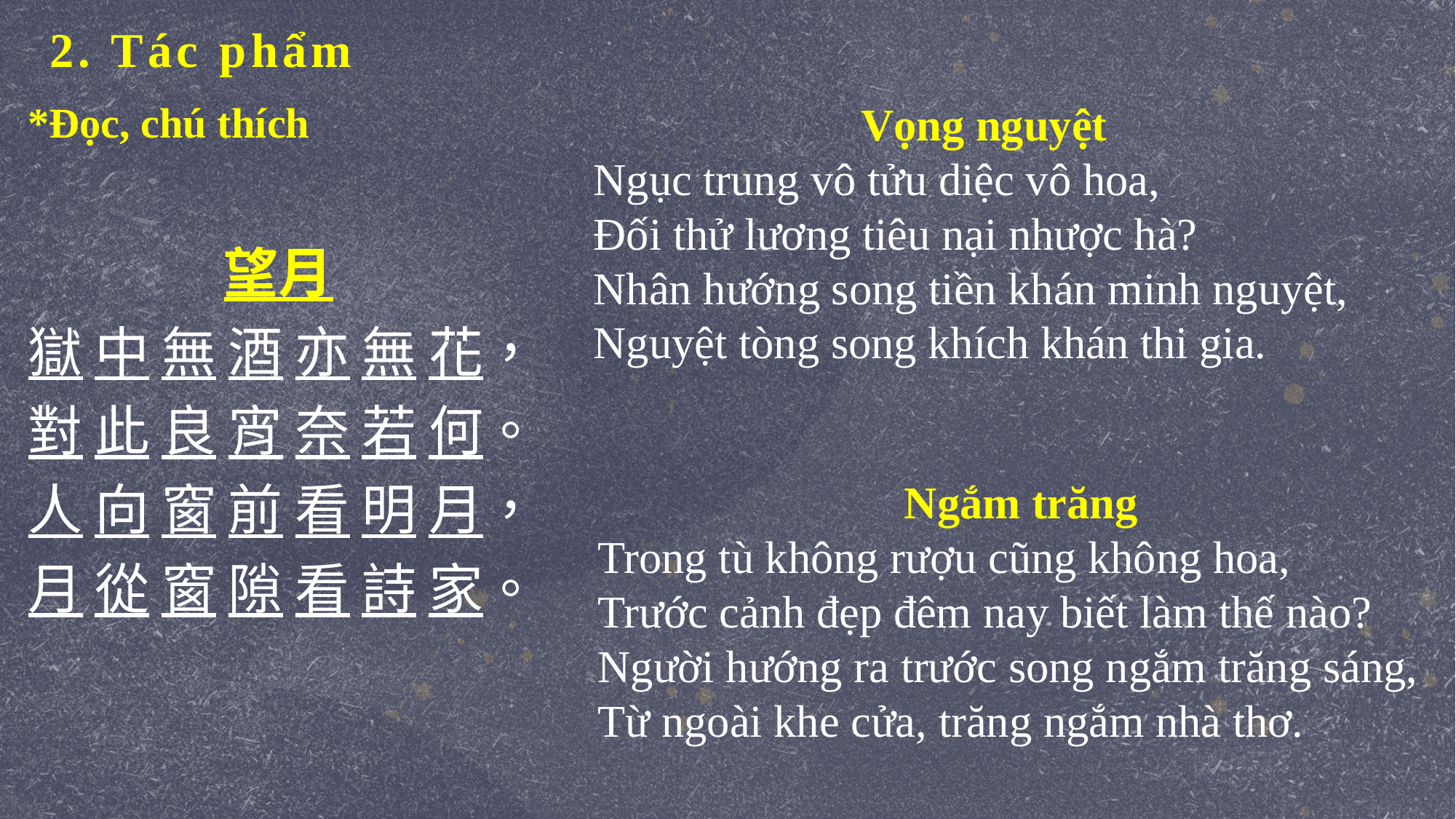

2. Tác phẩm
*Đọc, chú thích
Vọng nguyệt
Ngục trung vô tửu diệc vô hoa,
Đối thử lương tiêu nại nhược hà?
Nhân hướng song tiền khán minh nguyệt,
Nguyệt tòng song khích khán thi gia.
望月
獄 中 無 酒 亦 無 花，
對 此 良 宵 奈 若 何。
人 向 窗 前 看 明 月，
月 從 窗 隙 看 詩 家。
Ngắm trăng
Trong tù không rượu cũng không hoa,
Trước cảnh đẹp đêm nay biết làm thế nào?
Người hướng ra trước song ngắm trăng sáng,
Từ ngoài khe cửa, trăng ngắm nhà thơ.